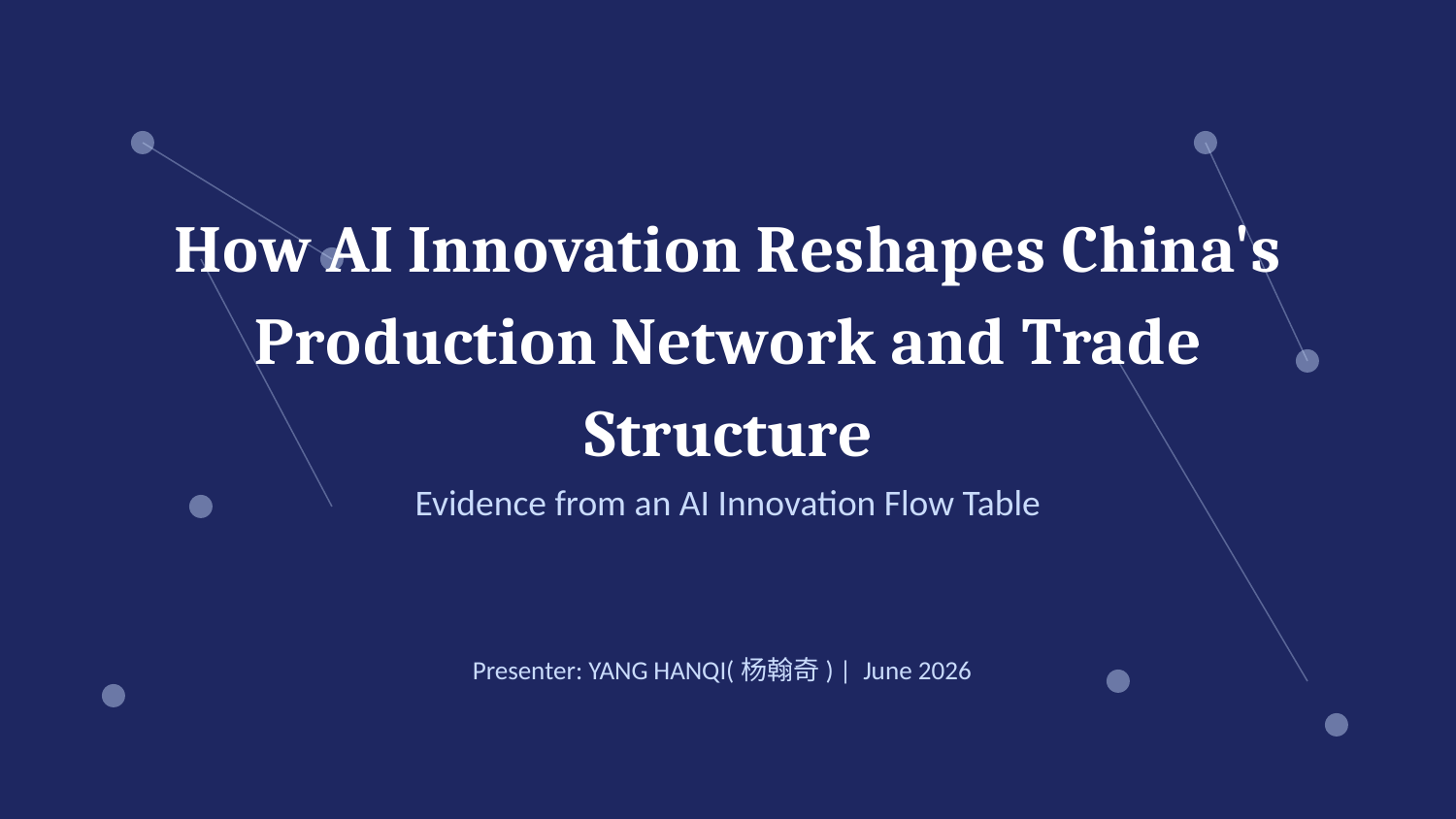

How AI Innovation Reshapes China's
Production Network and Trade Structure

Evidence from an AI Innovation Flow Table

Presenter: YANG HANQI(杨翰奇) |  June 2026